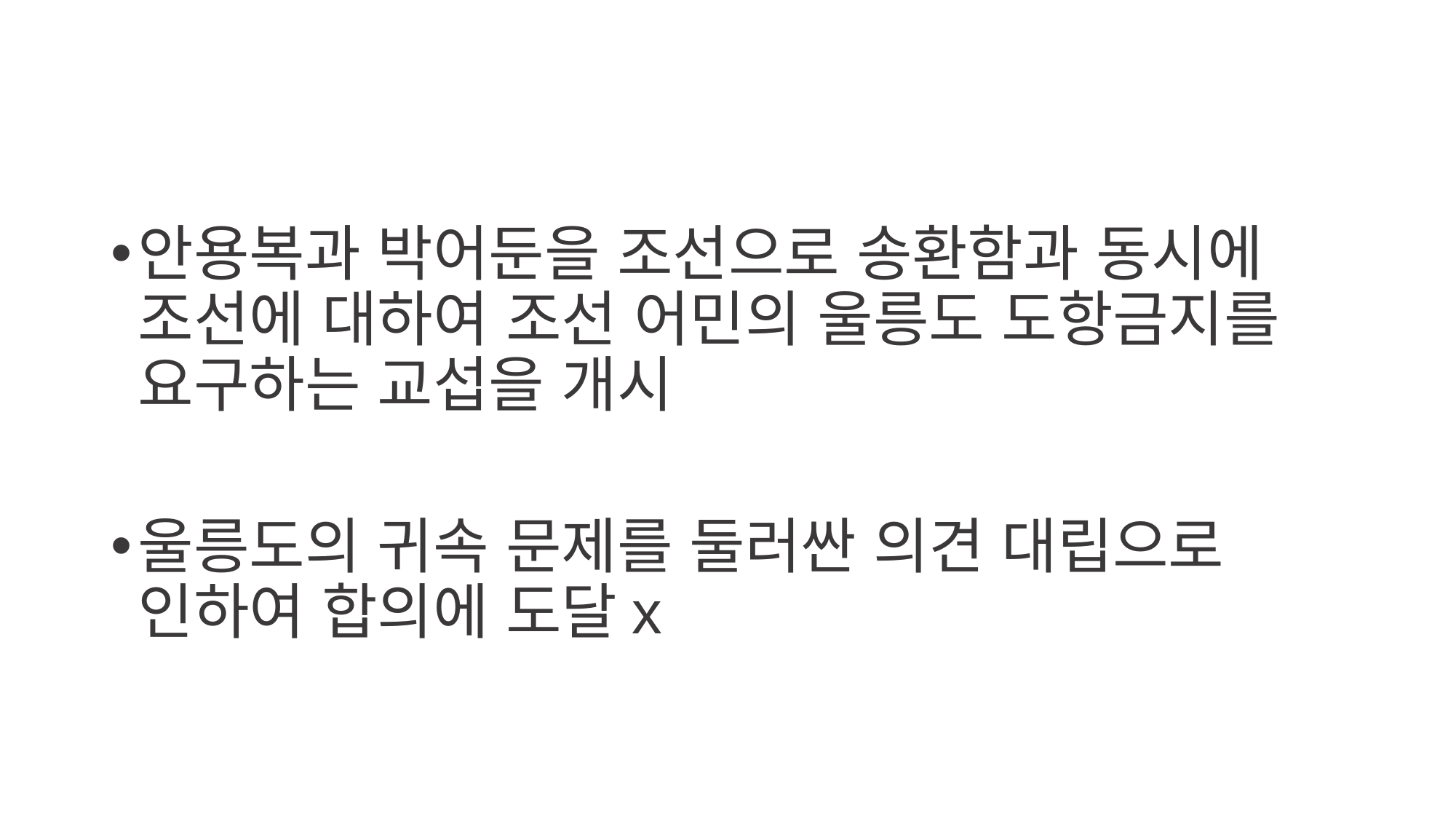

#
안용복과 박어둔을 조선으로 송환함과 동시에 조선에 대하여 조선 어민의 울릉도 도항금지를 요구하는 교섭을 개시

울릉도의 귀속 문제를 둘러싼 의견 대립으로 인하여 합의에 도달x